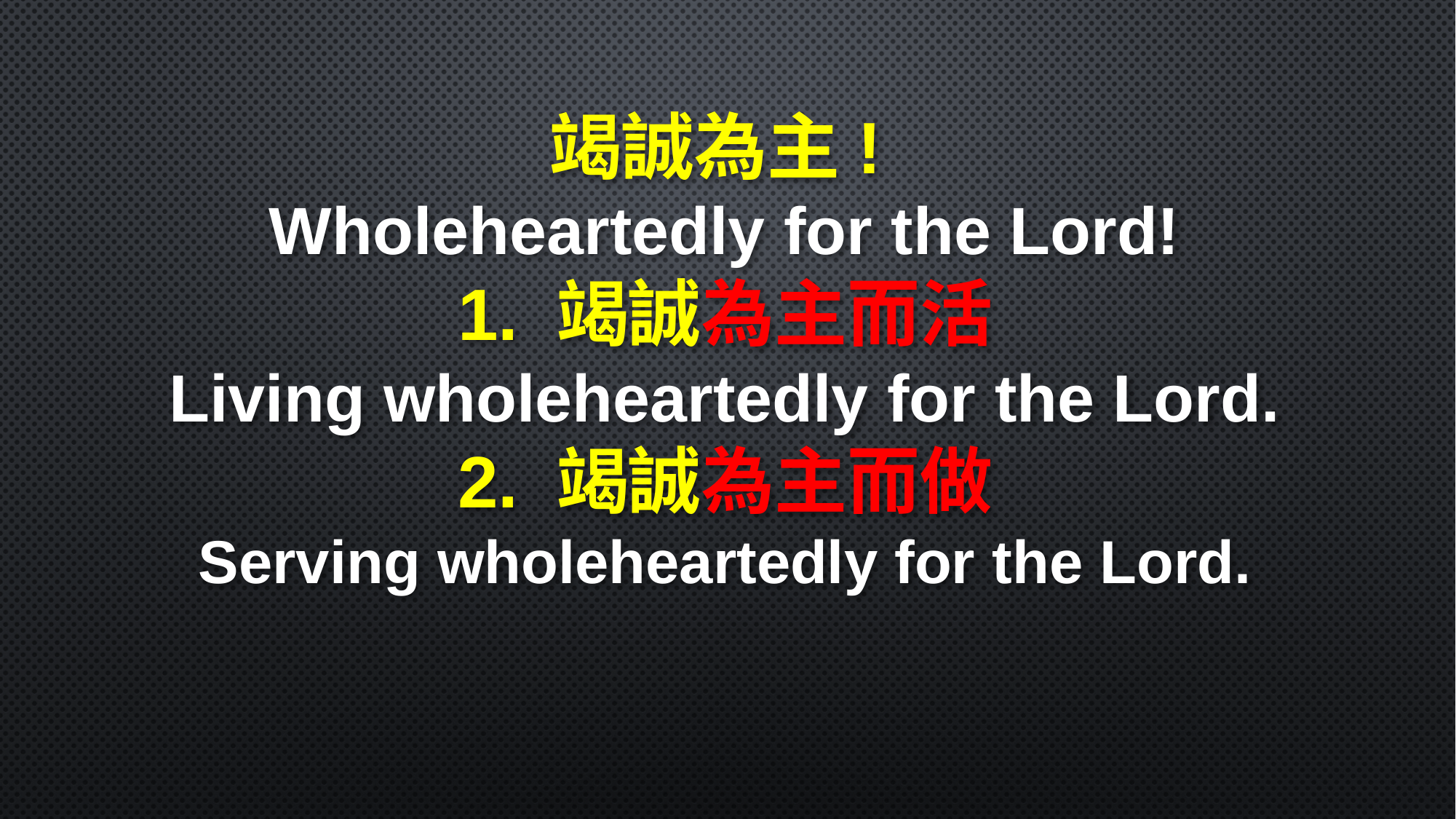

竭誠為主!
Wholeheartedly for the Lord!
1. 竭誠為主而活
Living wholeheartedly for the Lord.
2. 竭誠為主而做
Serving wholeheartedly for the Lord.